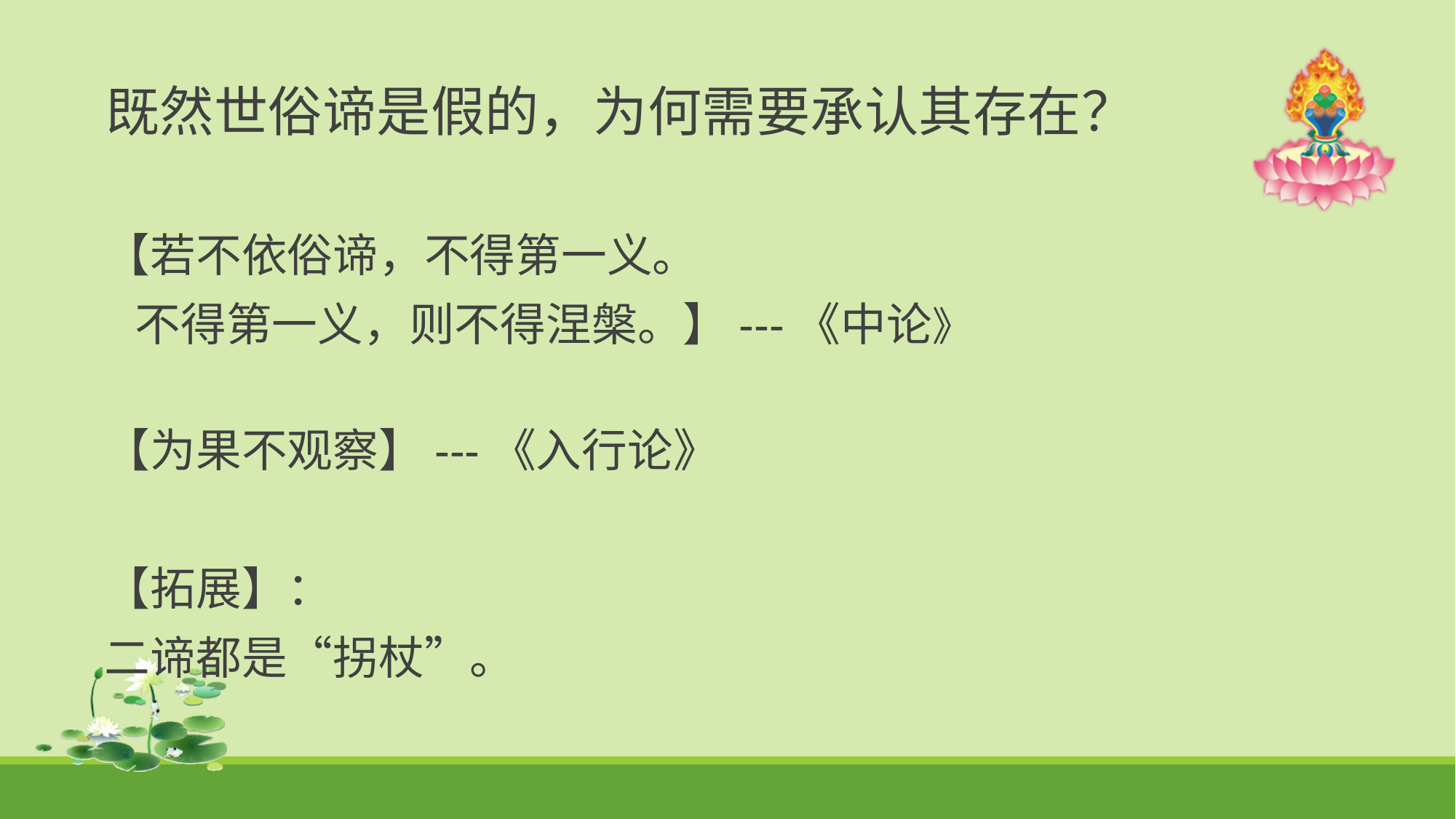

既然世俗谛是假的，为何需要承认其存在？

【若不依俗谛，不得第一义。
  不得第一义，则不得涅槃。】---《中论》

【为果不观察】---《入行论》

【拓展】：
二谛都是“拐杖”。